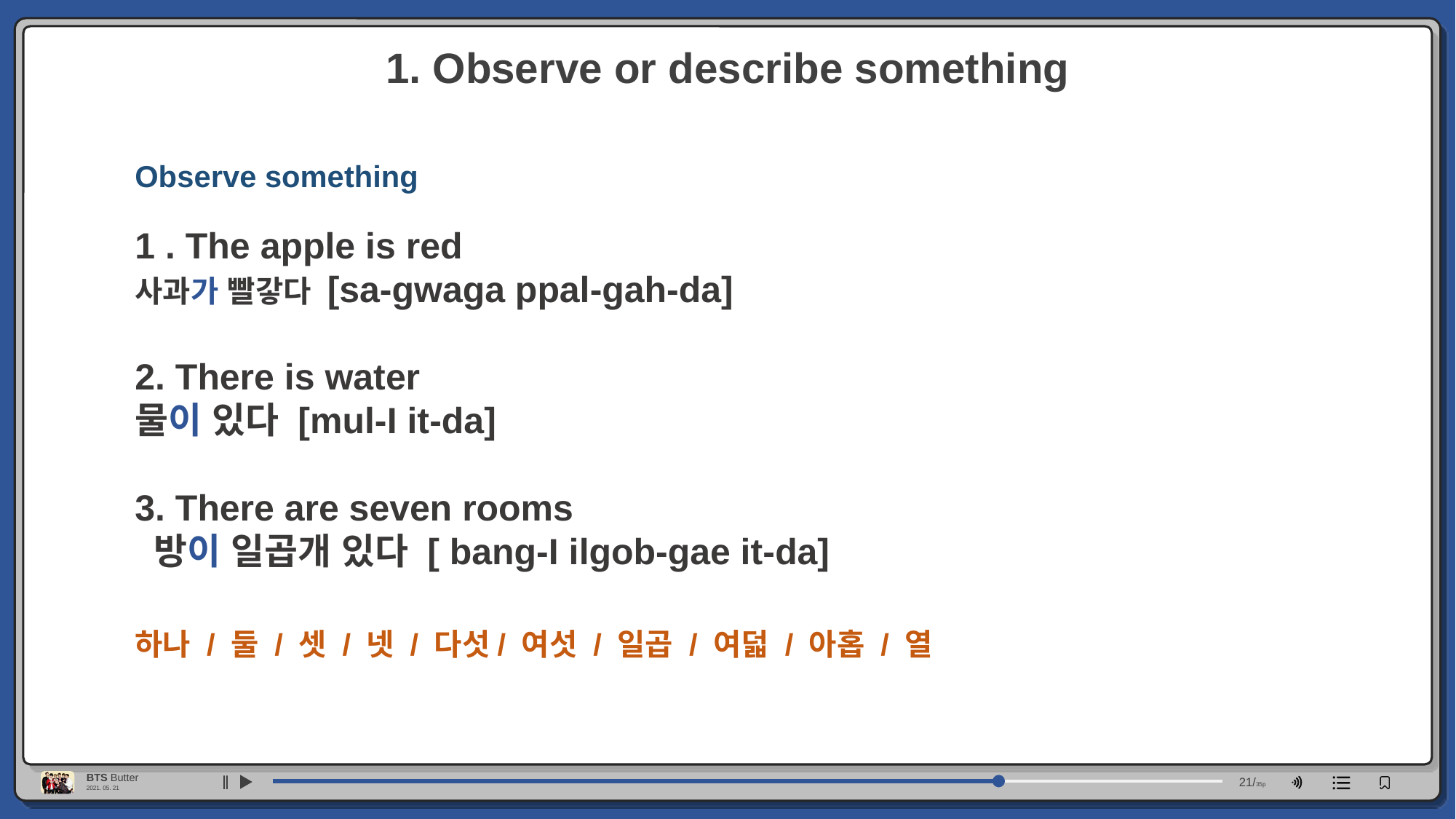

1. Observe or describe something
BTS Butter
2021. 05. 21
21/35p

Observe something

1 . The apple is red
사과가 빨갛다 [sa-gwaga ppal-gah-da]

2. There is water
물이 있다 [mul-I it-da]

3. There are seven rooms
 방이 일곱개 있다 [ bang-I ilgob-gae it-da]

하나 / 둘 / 셋 / 넷 / 다섯/ 여섯 / 일곱 / 여덟 / 아홉 / 열